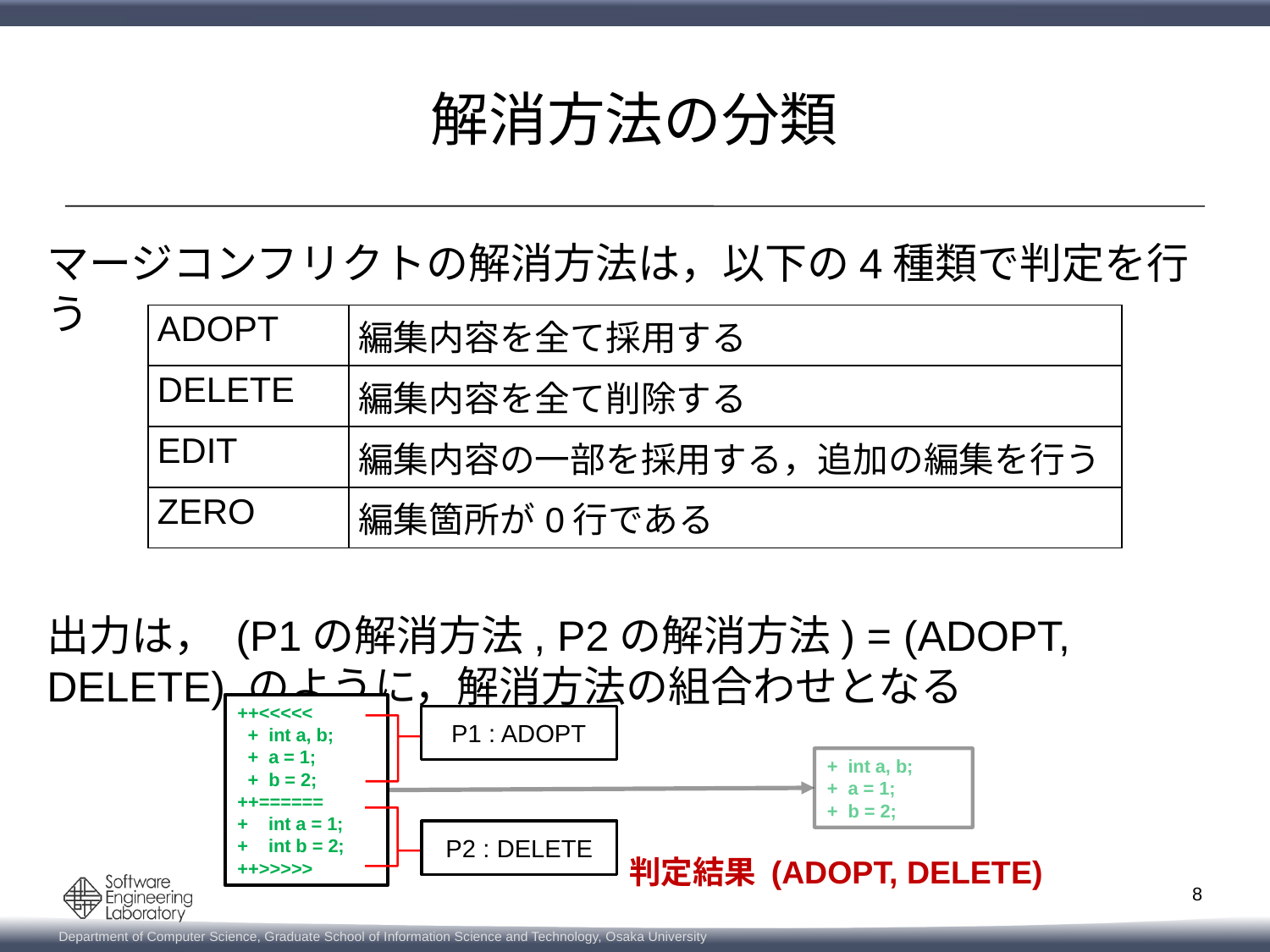

# 解消方法の分類
マージコンフリクトの解消方法は，以下の4種類で判定を行う

出力は， (P1の解消方法, P2の解消方法) = (ADOPT, DELETE) のように，解消方法の組合わせとなる

| ADOPT | 編集内容を全て採用する |
| --- | --- |
| DELETE | 編集内容を全て削除する |
| EDIT | 編集内容の一部を採用する，追加の編集を行う |
| ZERO | 編集箇所が0行である |
++<<<<<
  +  int a, b;
  +  a = 1;
  +  b = 2;
++======
+    int a = 1;
+    int b = 2;
++>>>>>
P1 : ADOPT

+  int a, b;
+  a = 1;
+  b = 2;

P2 : DELETE
判定結果 (ADOPT, DELETE)
8